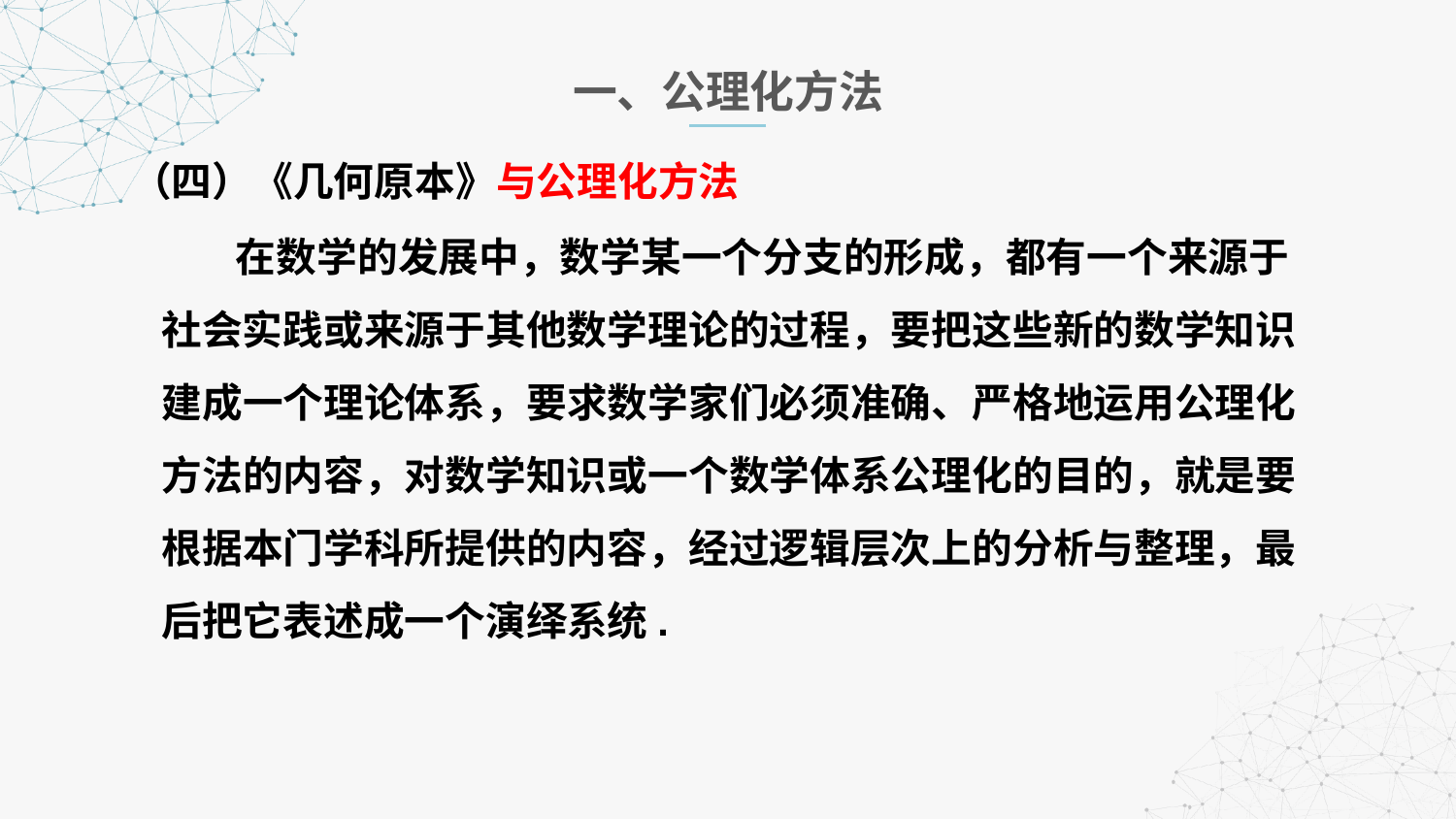

一、公理化方法
（四）《几何原本》与公理化方法
       在数学的发展中，数学某一个分支的形成，都有一个来源于社会实践或来源于其他数学理论的过程，要把这些新的数学知识建成一个理论体系，要求数学家们必须准确、严格地运用公理化方法的内容，对数学知识或一个数学体系公理化的目的，就是要根据本门学科所提供的内容，经过逻辑层次上的分析与整理，最后把它表述成一个演绎系统.